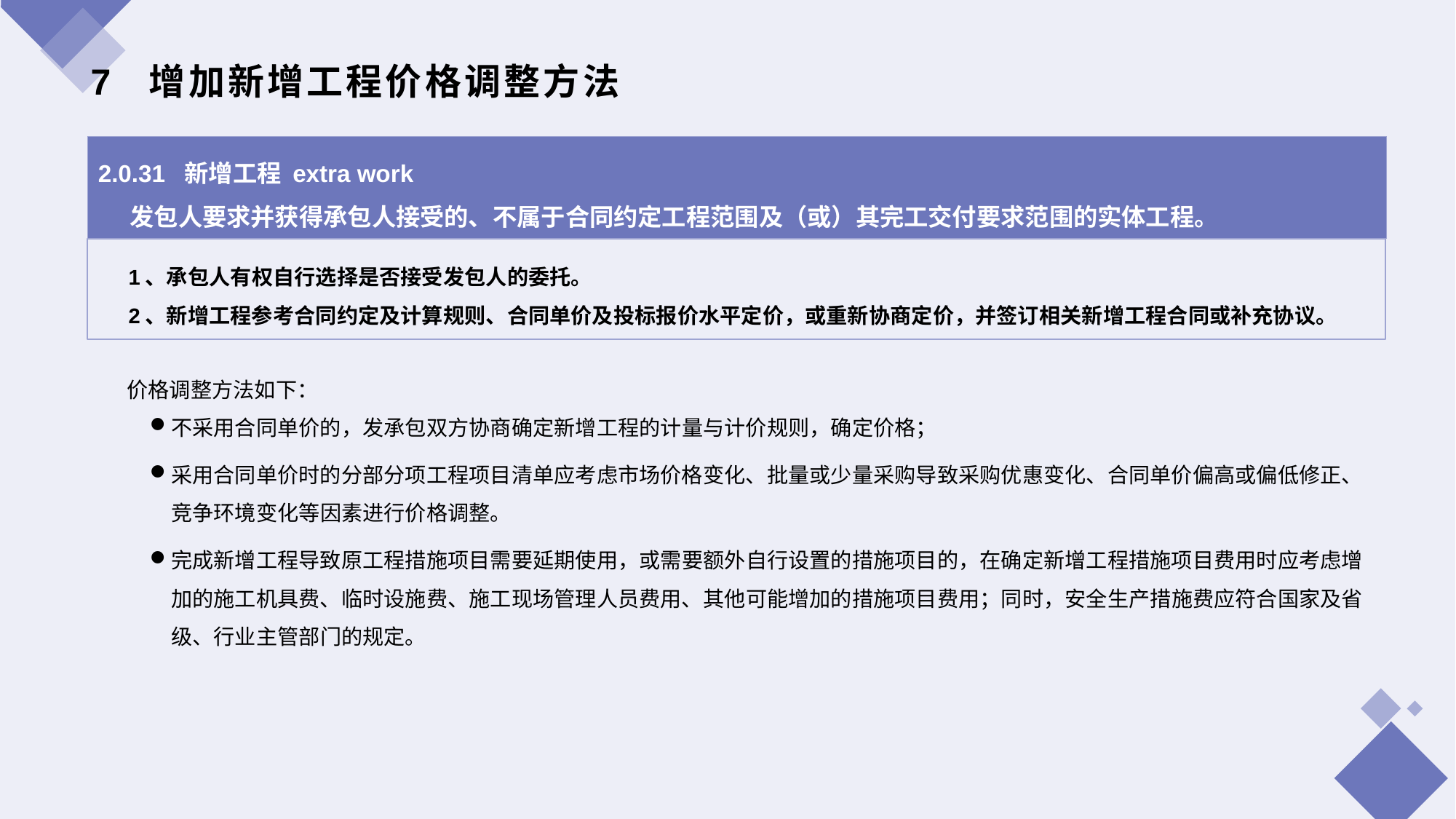

# 7  增加新增工程价格调整方法
2.0.31  新增工程 extra work
发包人要求并获得承包人接受的、不属于合同约定工程范围及（或）其完工交付要求范围的实体工程。
     1、承包人有权自行选择是否接受发包人的委托。
     2、新增工程参考合同约定及计算规则、合同单价及投标报价水平定价，或重新协商定价，并签订相关新增工程合同或补充协议。
     价格调整方法如下：
不采用合同单价的，发承包双方协商确定新增工程的计量与计价规则，确定价格；
采用合同单价时的分部分项工程项目清单应考虑市场价格变化、批量或少量采购导致采购优惠变化、合同单价偏高或偏低修正、竞争环境变化等因素进行价格调整。
完成新增工程导致原工程措施项目需要延期使用，或需要额外自行设置的措施项目的，在确定新增工程措施项目费用时应考虑增加的施工机具费、临时设施费、施工现场管理人员费用、其他可能增加的措施项目费用；同时，安全生产措施费应符合国家及省级、行业主管部门的规定。